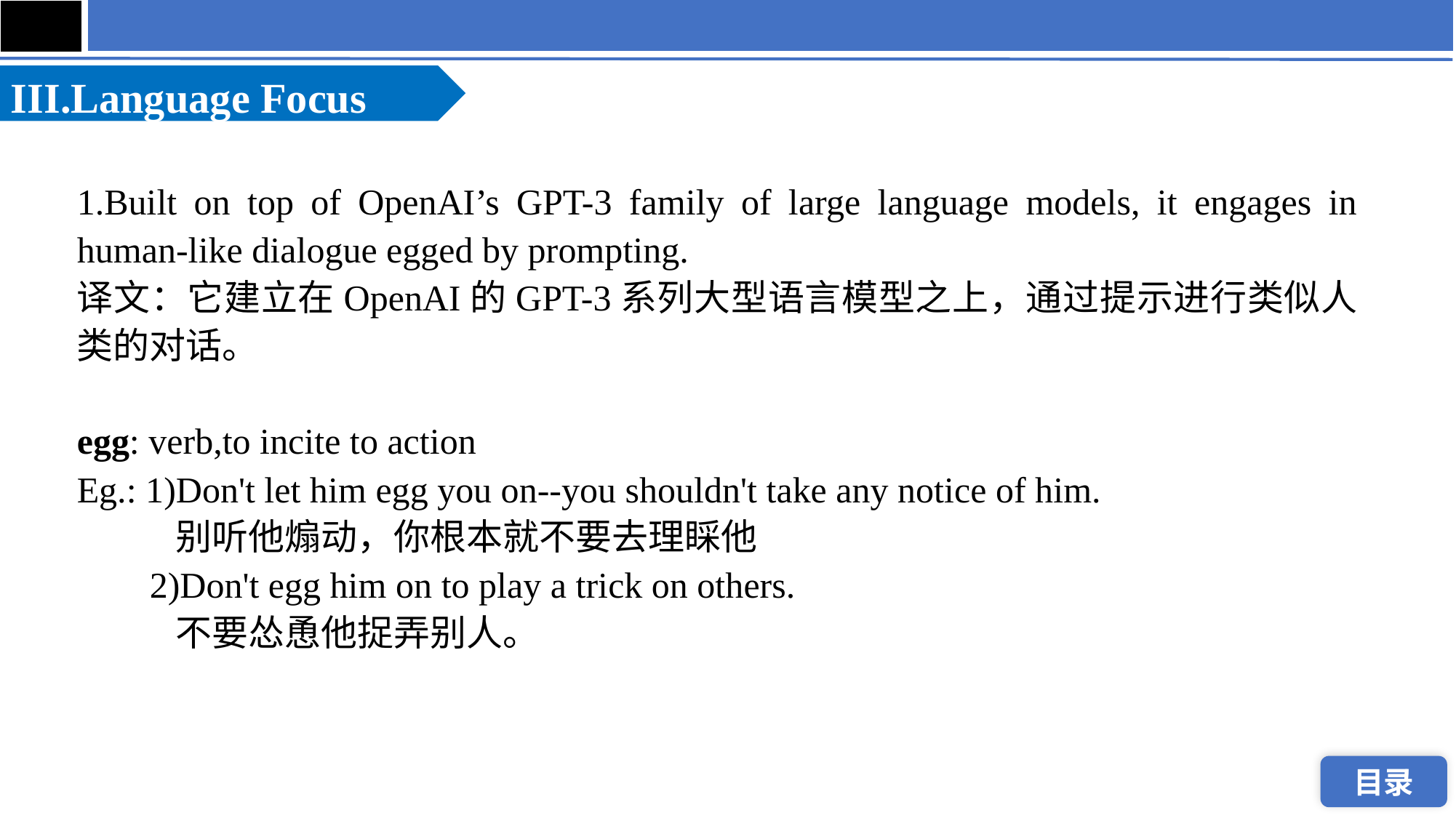

III.Language Focus
1.Built on top of OpenAI’s GPT-3 family of large language models, it engages in human-like dialogue egged by prompting.
译文：它建立在OpenAI的GPT-3系列大型语言模型之上，通过提示进行类似人类的对话。

egg: verb,to incite to action
Eg.: 1)Don't let him egg you on--you shouldn't take any notice of him.
           别听他煽动，你根本就不要去理睬他
        2)Don't egg him on to play a trick on others.
           不要怂恿他捉弄别人。